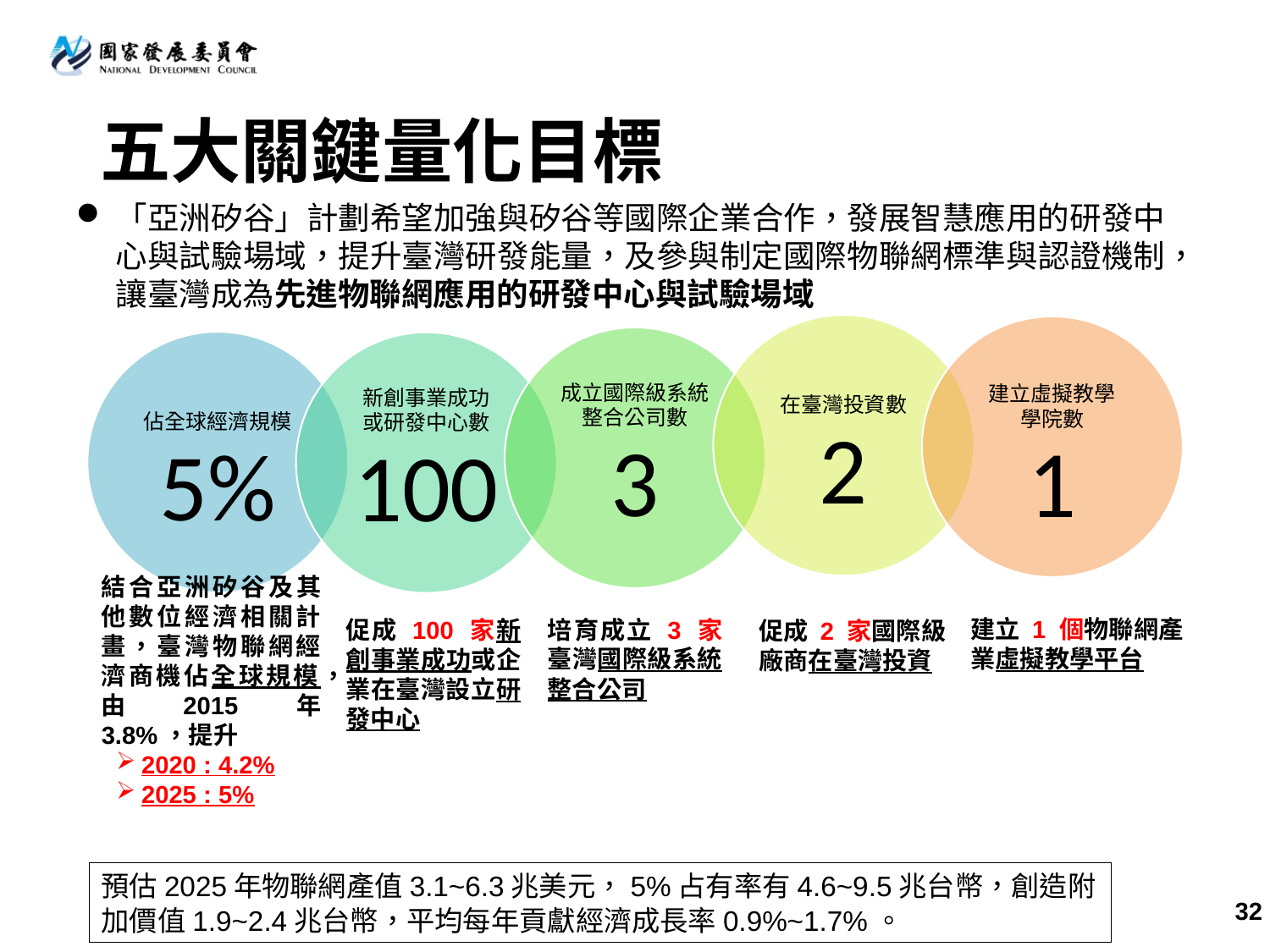

# 五大關鍵量化目標
「亞洲矽谷」計劃希望加強與矽谷等國際企業合作，發展智慧應用的研發中心與試驗場域，提升臺灣研發能量，及參與制定國際物聯網標準與認證機制，讓臺灣成為先進物聯網應用的研發中心與試驗場域

佔全球經濟規模
5%
新創事業成功
或研發中心數
100
成立國際級系統整合公司數
3

在臺灣投資數
2

建立虛擬教學
學院數
1
結合亞洲矽谷及其他數位經濟相關計畫，臺灣物聯網經濟商機佔全球規模，由 2015 年 3.8%，提升
2020 : 4.2%
2025 : 5%
建立 1 個物聯網產業虛擬教學平台
促成 100 家新創事業成功或企業在臺灣設立研發中心
培育成立 3 家臺灣國際級系統整合公司
促成 2 家國際級廠商在臺灣投資
預估2025年物聯網產值3.1~6.3兆美元，5%占有率有4.6~9.5兆台幣，創造附加價值1.9~2.4兆台幣，平均每年貢獻經濟成長率0.9%~1.7%。
32